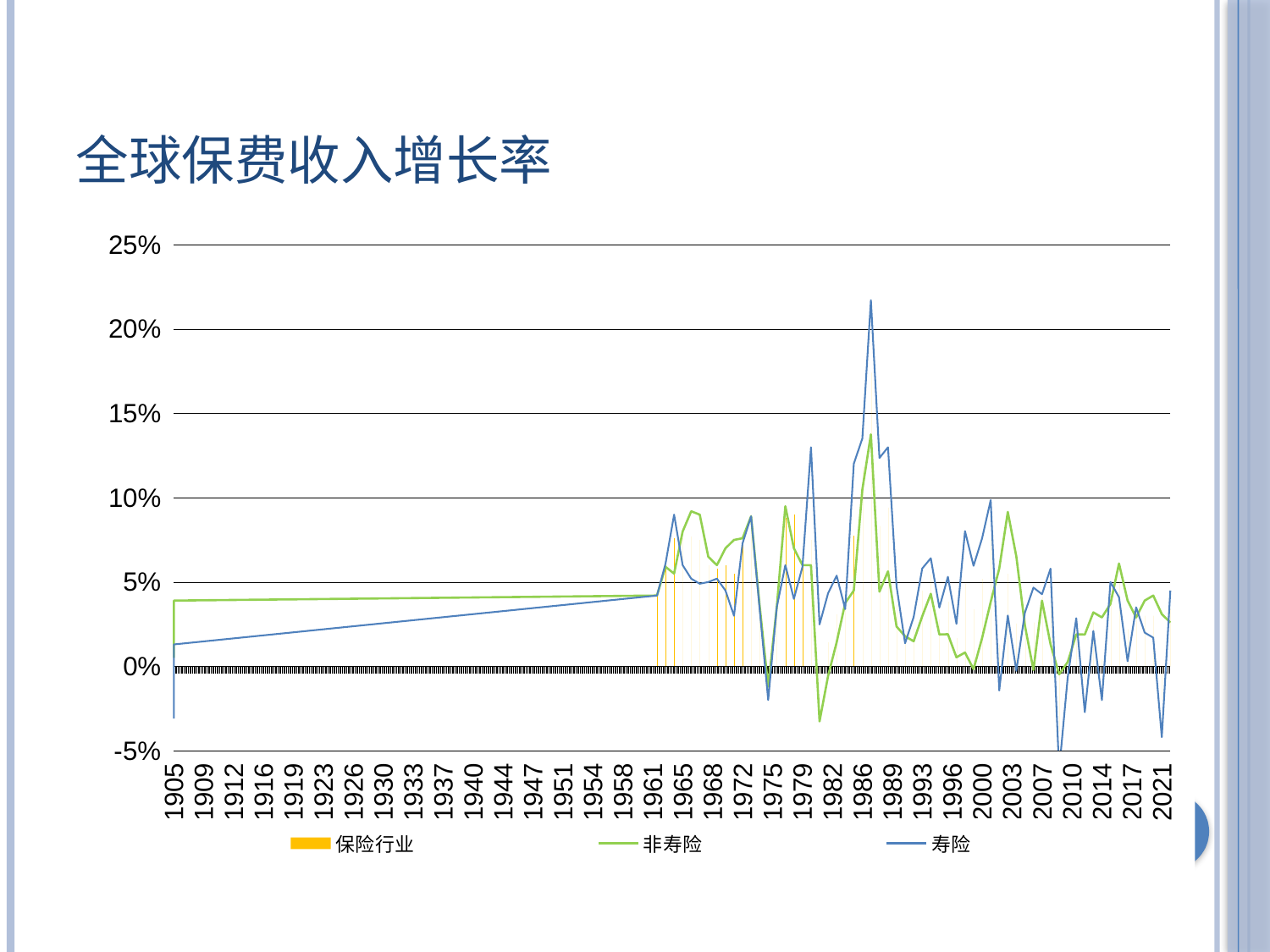

# 全球保费收入增长率

### Chart

| Category |  |  |  |
|---|---|---|---|
| 22646 | 0.042 | 0.042 | 0.042 |
| 23011 | 0.06 | 0.059 | 0.061 |
| 23376 | 0.076 | 0.055 | 0.09 |
| 23742 | 0.076 | 0.08 | 0.06 |
| 24107 | 0.077 | 0.092 | 0.052 |
| 24472 | 0.075 | 0.09 | 0.049 |
| 24837 | 0.06 | 0.065 | 0.05 |
| 25203 | 0.058 | 0.06 | 0.052 |
| 25568 | 0.06 | 0.07 | 0.045 |
| 25933 | 0.055 | 0.075 | 0.03 |
| 26298 | 0.075 | 0.076 | 0.073 |
| 26664 | 0.09 | 0.089 | 0.089 |
| 27029 | 0.035 | 0.036 | 0.034 |
| 27394 | -0.015 | -0.012 | -0.02 |
| 27759 | 0.035 | 0.035 | 0.035 |
| 28125 | 0.088 | 0.095 | 0.06 |
| 28490 | 0.09 | 0.07 | 0.04 |
| 28855 | 0.059 | 0.06 | 0.059 |
| 29220 | 0.075 | 0.06 | 0.13 |
| 29586 | -0.009878735989332199 | -0.03263690322637558 | 0.02486691065132618 |
| 29951 | 0.014163468964397907 | -0.005670138634741306 | 0.043348055332899094 |
| 30316 | 0.030936170369386673 | 0.014244930818676949 | 0.05377655476331711 |
| 30681 | 0.03591429814696312 | 0.03754066303372383 | 0.033972159028053284 |
| 31047 | 0.07749560475349426 | 0.04494793713092804 | 0.12020700424909592 |
| 31412 | 0.11844512075185776 | 0.10487503558397293 | 0.13516606390476227 |
| 31777 | 0.17419661581516266 | 0.13761907815933228 | 0.2172183096408844 |
| 32142 | 0.08320195227861404 | 0.044280555099248886 | 0.12362784892320633 |
| 32508 | 0.09415913373231888 | 0.056349772959947586 | 0.12997674942016602 |
| 32873 | 0.03638984635472298 | 0.023609742522239685 | 0.04749620333313942 |
| 33238 | 0.01555663626641035 | 0.017828579992055893 | 0.013696976937353611 |
| 33603 | 0.022471530362963676 | 0.01486409455537796 | 0.02922598458826542 |
| 33969 | 0.04488567262887955 | 0.02968922071158886 | 0.058064233511686325 |
| 34334 | 0.054493870586156845 | 0.04302102327346802 | 0.06413840502500534 |
| 34699 | 0.027851363644003868 | 0.01891312003135681 | 0.03485442325472832 |
| 35064 | 0.03836071863770485 | 0.019055470824241638 | 0.05306841433048248 |
| 35430 | 0.01670890301465988 | 0.005341757088899612 | 0.025187501683831215 |
| 35795 | 0.04905253276228905 | 0.008210461586713791 | 0.08021479099988937 |
| 36160 | 0.033885713666677475 | -0.0016603826079517603 | 0.05959862843155861 |
| 36525 | 0.051845401525497437 | 0.016768233850598335 | 0.07599367201328278 |
| 36891 | 0.07512445747852325 | 0.03816431015729904 | 0.09864562749862671 |
| 37256 | 0.01295706257224083 | 0.057979267090559006 | -0.01431368663907051 |
| 37621 | 0.0547993928194046 | 0.09160571545362473 | 0.030153576284646988 |
| 37986 | 0.025371003895998 | 0.06510704010725021 | -0.002677035052329302 |
| 38352 | 0.028579941019415855 | 0.024250240996479988 | 0.031822942197322845 |
| 38717 | 0.025970930233597755 | -0.002166624879464507 | 0.046693410724401474 |
| 39082 | 0.041199810802936554 | 0.03893904760479927 | 0.04278688132762909 |
| 39447 | 0.03920326009392738 | 0.013087798841297626 | 0.05794111639261246 |
| 39813 | -0.03858274593949318 | -0.004746429622173309 | -0.061769694089889526 |
| 40178 | -0.0027643039356917143 | 0.002549682976678014 | -0.006639418657869101 |
| 40543 | 0.024465644732117653 | 0.018927717581391335 | 0.028574908152222633 |
| 40908 | -0.00790906511247158 | 0.018864767625927925 | -0.027153877541422844 |
| 41274 | 0.026 | 0.032 | 0.021 |
| 41639 | 0.004 | 0.029 | -0.02 |
| 42004 | 0.043 | 0.037 | 0.05 |
| 42369 | 0.051 | 0.061 | 0.041 |
| 42735 | 0.022 | 0.039 | 0.003 |
| 43100 | 0.032 | 0.029 | 0.035 |
| 43465 | 0.03 | 0.039 | 0.02 |
| 43830 | 0.03 | 0.042 | 0.017 |
| 44196 | -0.02 | 0.031 | -0.042 |
| 44561 | 0.034 | 0.026 | 0.045 |
| 2022 | -0.011 | 0.005 | -0.031 |
| 2023 | 0.028 | 0.039 | 0.013 |